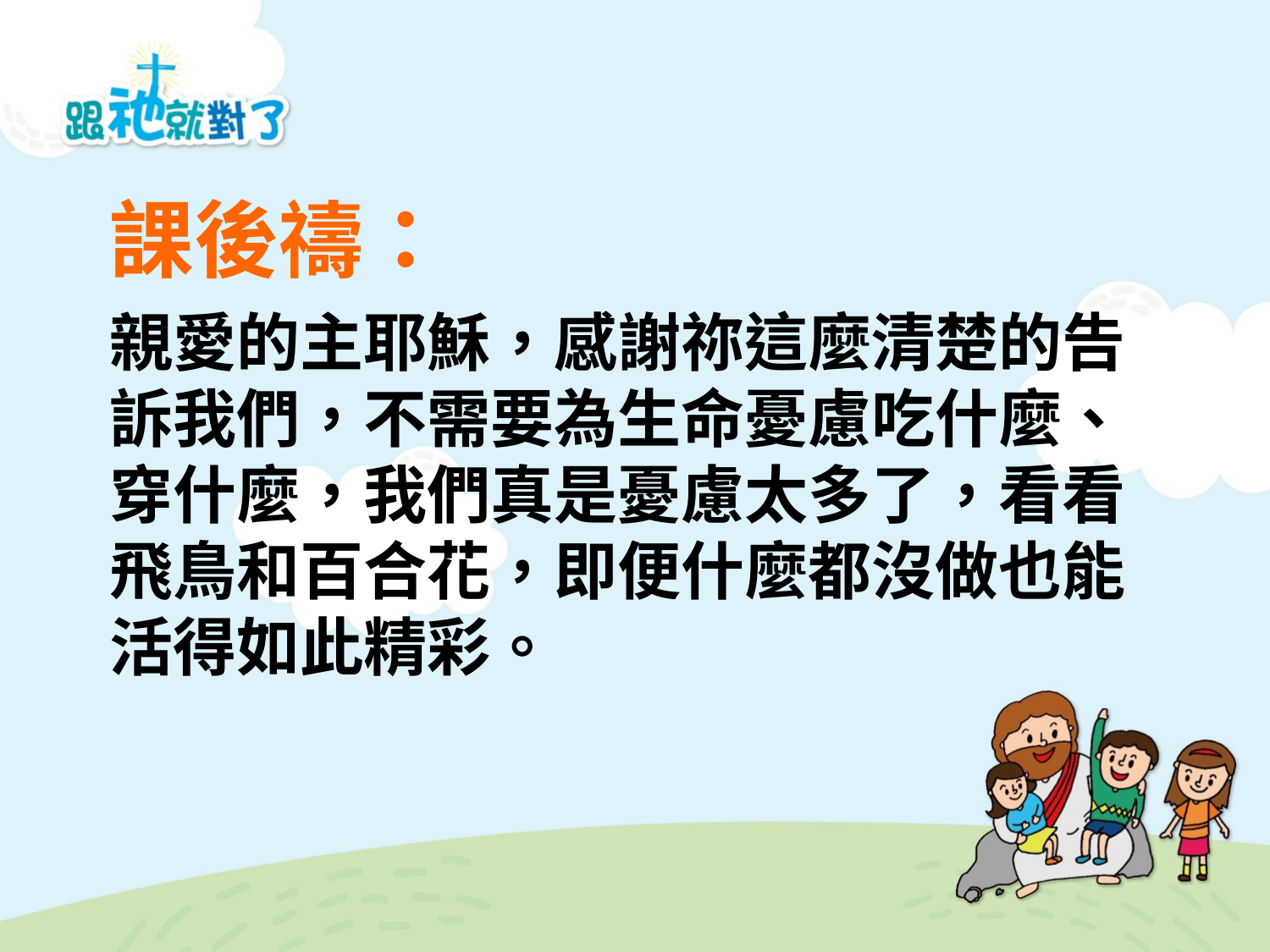

課後禱：
親愛的主耶穌，感謝祢這麼清楚的告訴我們，不需要為生命憂慮吃什麼、穿什麼，我們真是憂慮太多了，看看飛鳥和百合花，即便什麼都沒做也能活得如此精彩。